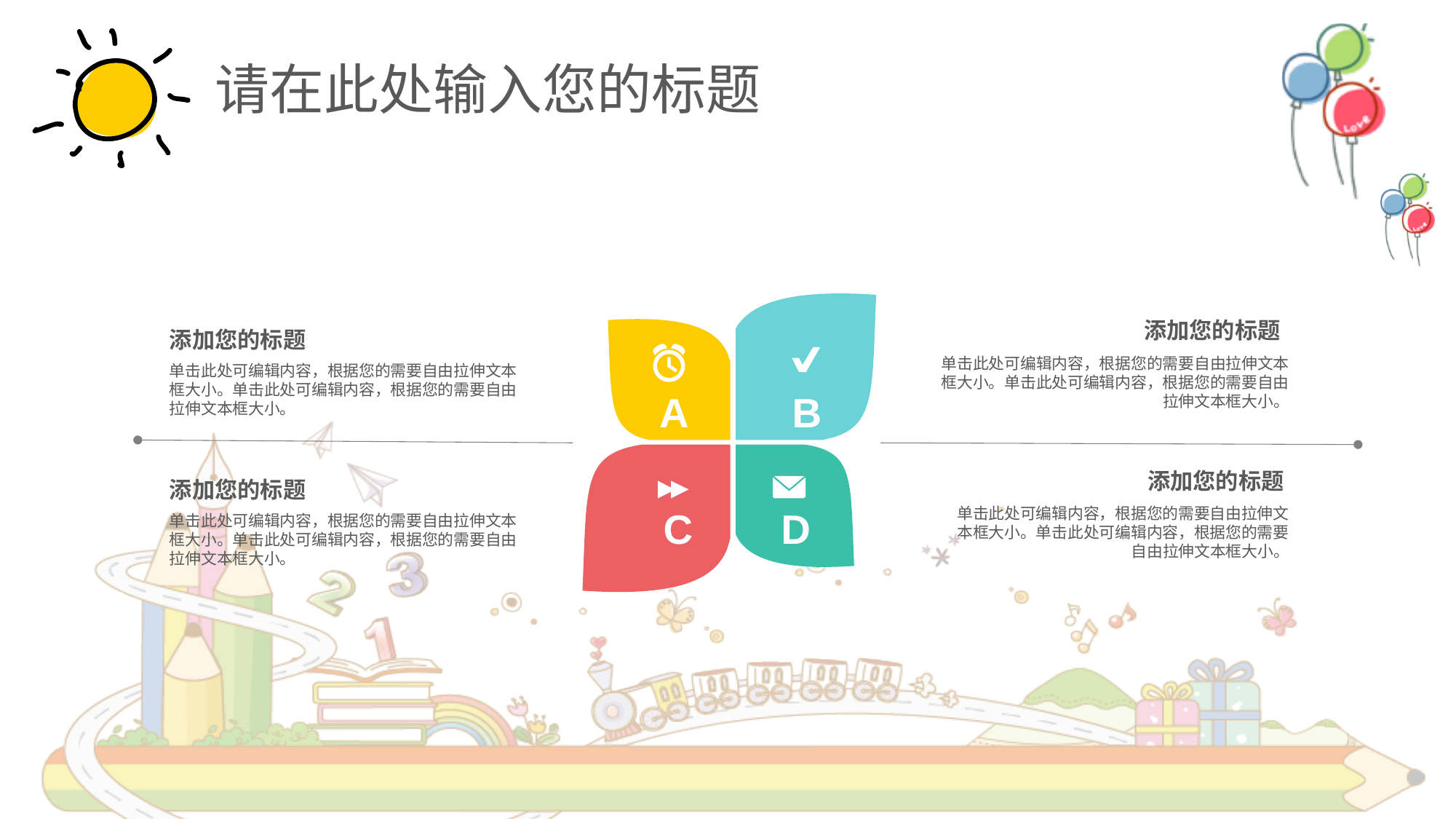

请在此处输入您的标题

添加您的标题
单击此处可编辑内容，根据您的需要自由拉伸文本框大小。单击此处可编辑内容，根据您的需要自由拉伸文本框大小。

添加您的标题
单击此处可编辑内容，根据您的需要自由拉伸文本框大小。单击此处可编辑内容，根据您的需要自由拉伸文本框大小。

A
B

添加您的标题
单击此处可编辑内容，根据您的需要自由拉伸文本框大小。单击此处可编辑内容，根据您的需要自由拉伸文本框大小。
添加您的标题
单击此处可编辑内容，根据您的需要自由拉伸文本框大小。单击此处可编辑内容，根据您的需要自由拉伸文本框大小。

D
C